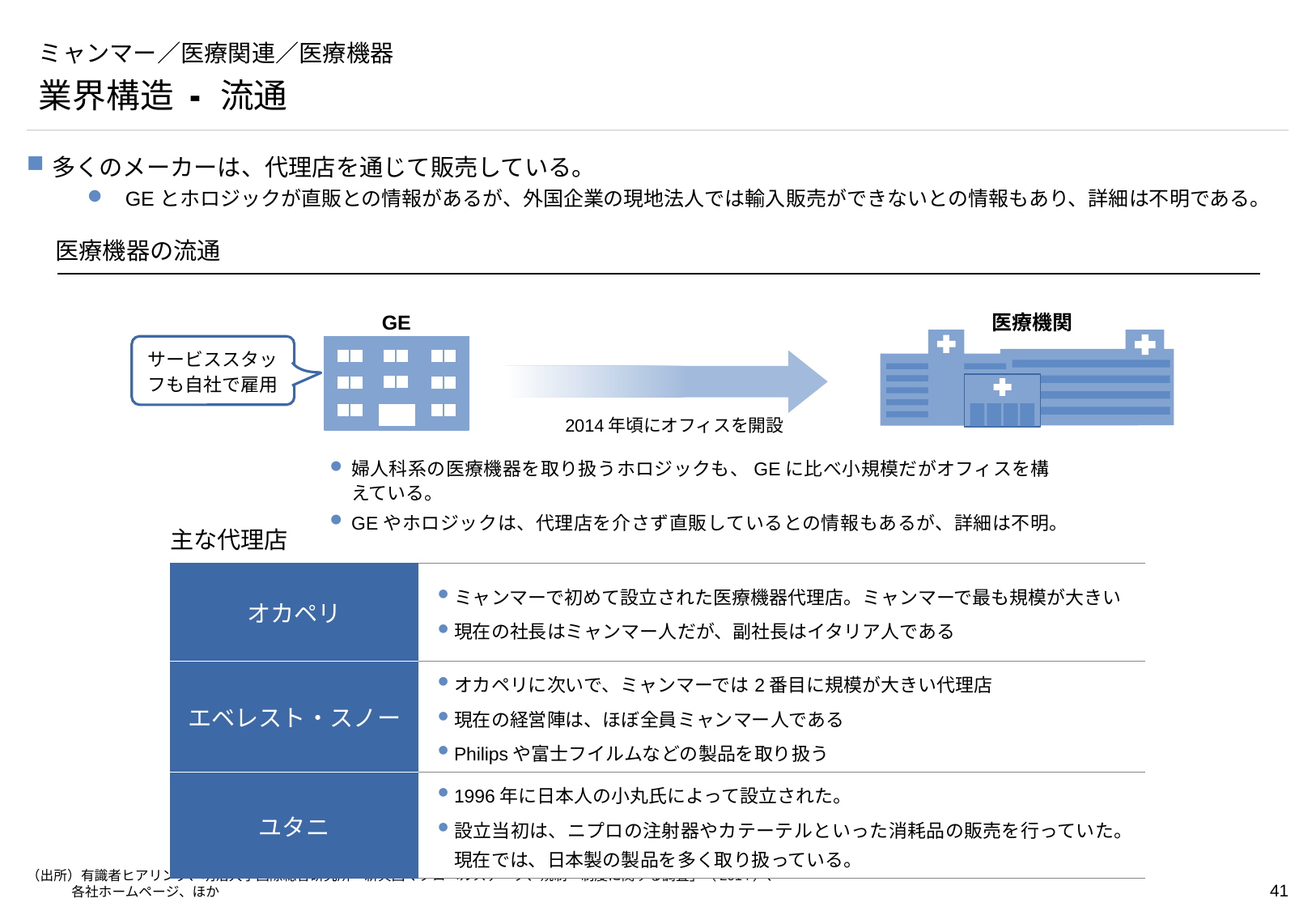

# ミャンマー／医療関連／医療機器
業界構造 - 流通
多くのメーカーは、代理店を通じて販売している。
GEとホロジックが直販との情報があるが、外国企業の現地法人では輸入販売ができないとの情報もあり、詳細は不明である。
医療機器の流通
GE
医療機関

サービススタッフも自社で雇用

2014年頃にオフィスを開設
婦人科系の医療機器を取り扱うホロジックも、GEに比べ小規模だがオフィスを構えている。
GEやホロジックは、代理店を介さず直販しているとの情報もあるが、詳細は不明。
主な代理店
| オカペリ | ミャンマーで初めて設立された医療機器代理店。ミャンマーで最も規模が大きい 現在の社長はミャンマー人だが、副社長はイタリア人である |
| --- | --- |
| エベレスト・スノー | オカペリに次いで、ミャンマーでは2番目に規模が大きい代理店 現在の経営陣は、ほぼ全員ミャンマー人である Philipsや富士フイルムなどの製品を取り扱う |
| ユタニ | 1996年に日本人の小丸氏によって設立された。 設立当初は、ニプロの注射器やカテーテルといった消耗品の販売を行っていた。 現在では、日本製の製品を多く取り扱っている。 |
（出所）有識者ヒアリング、明治大学国際総合研究所「新興国マクロヘルスデータ、規制・制度に関する調査」（2014）、各社ホームページ、ほか